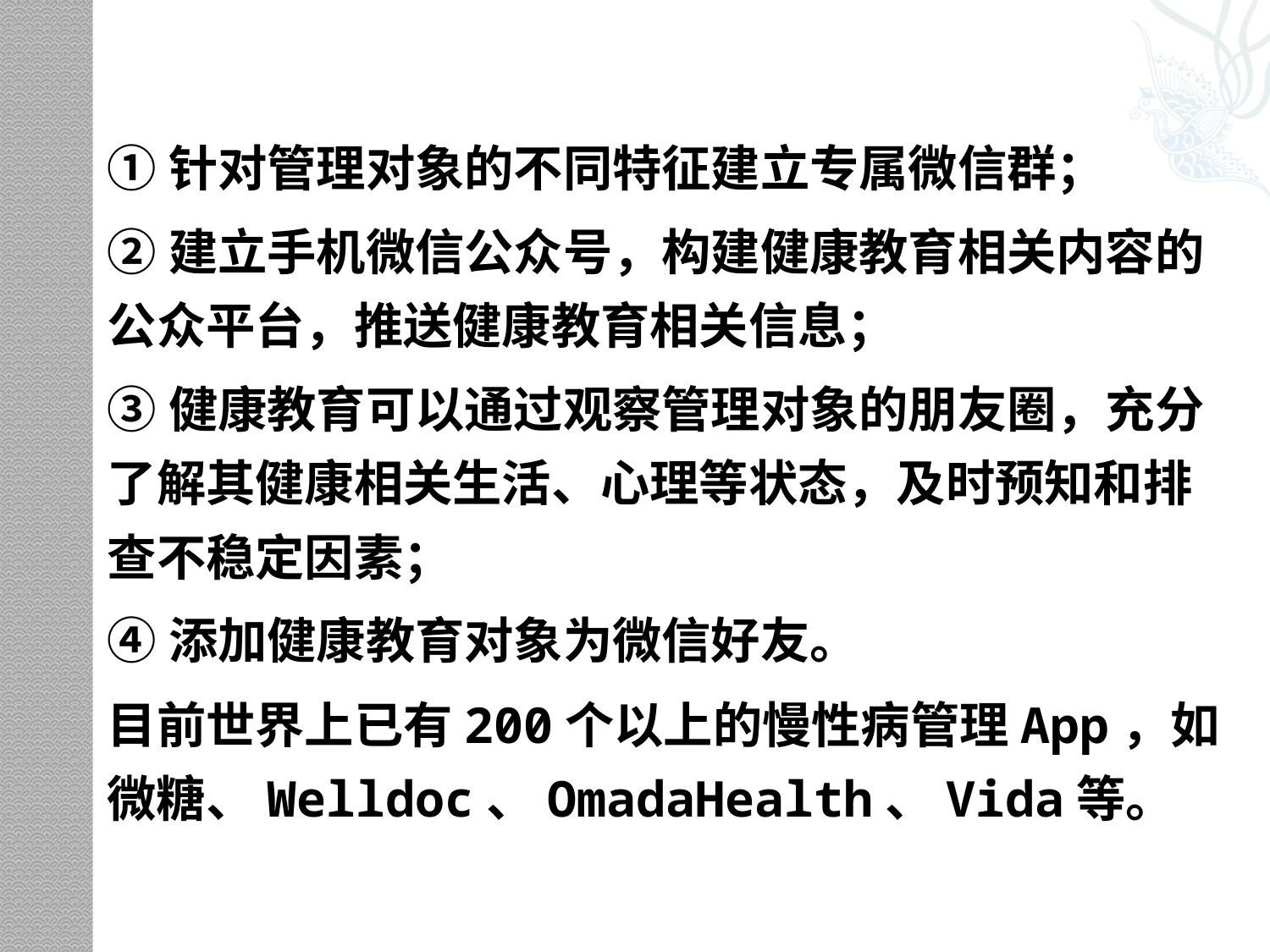

#
①针对管理对象的不同特征建立专属微信群；
②建立手机微信公众号，构建健康教育相关内容的公众平台，推送健康教育相关信息；
③健康教育可以通过观察管理对象的朋友圈，充分了解其健康相关生活、心理等状态，及时预知和排查不稳定因素；
④添加健康教育对象为微信好友。
目前世界上已有200个以上的慢性病管理App，如微糖、Welldoc、OmadaHealth、Vida等。